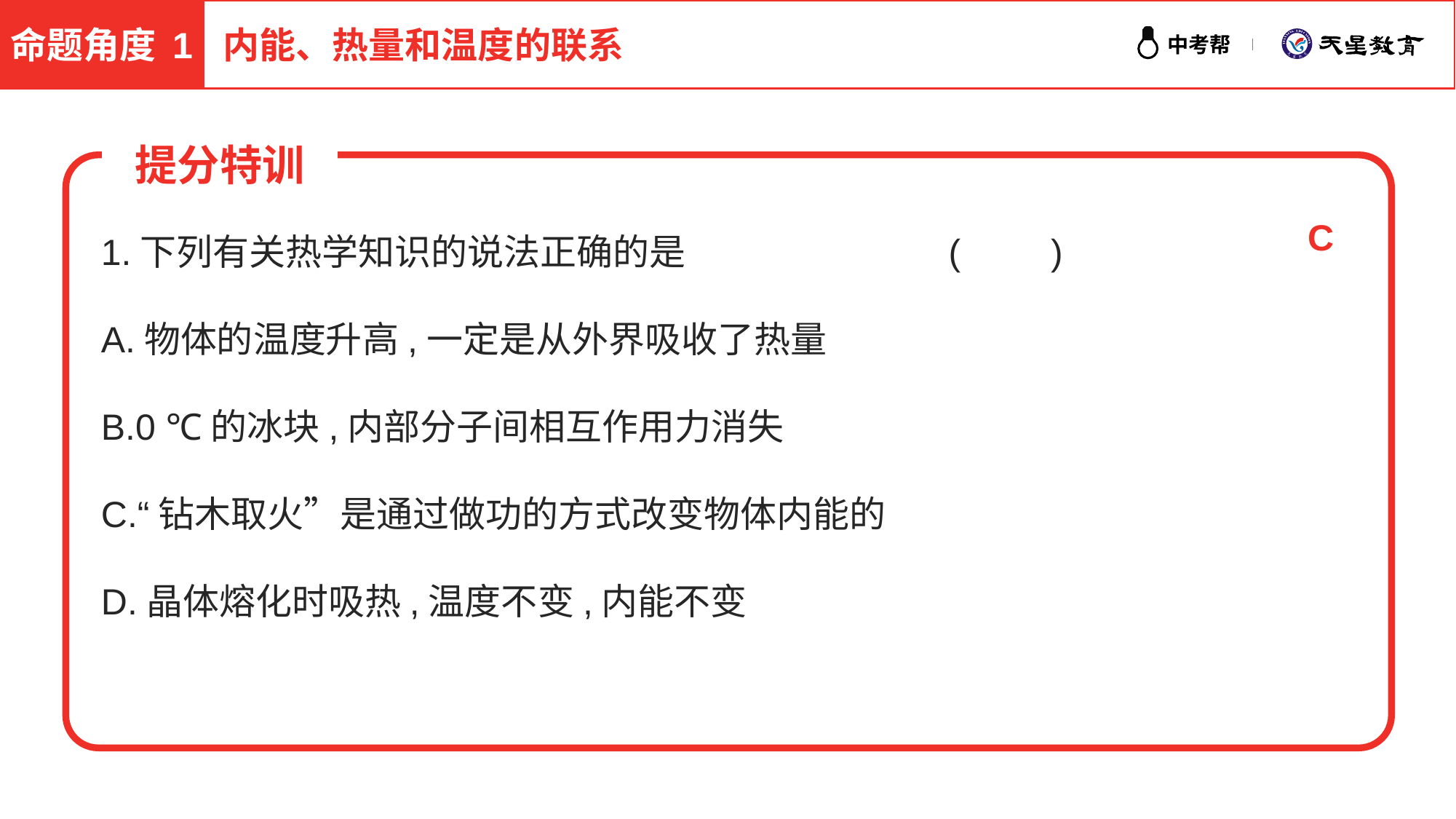

命题角度 1
内能、热量和温度的联系
提分特训

1.下列有关热学知识的说法正确的是                               (　　)
A.物体的温度升高,一定是从外界吸收了热量
B.0 ℃的冰块,内部分子间相互作用力消失
C.“钻木取火”是通过做功的方式改变物体内能的
D.晶体熔化时吸热,温度不变,内能不变
C